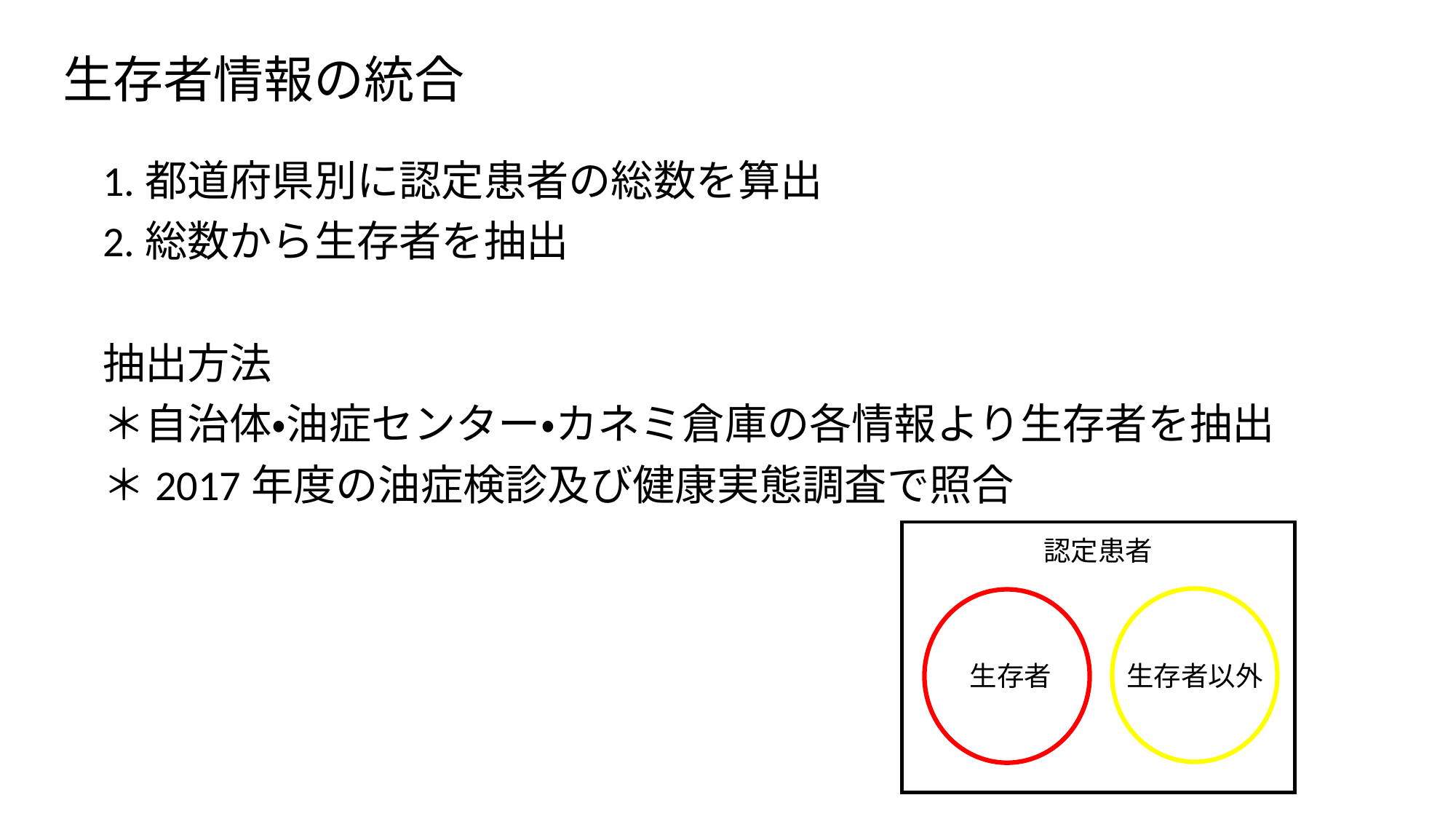

# 生存者情報の統合
1.都道府県別に認定患者の総数を算出
2.総数から生存者を抽出

抽出方法
＊自治体・油症センター・カネミ倉庫の各情報より生存者を抽出
＊2017年度の油症検診及び健康実態調査で照合

認定患者

生存者
生存者以外